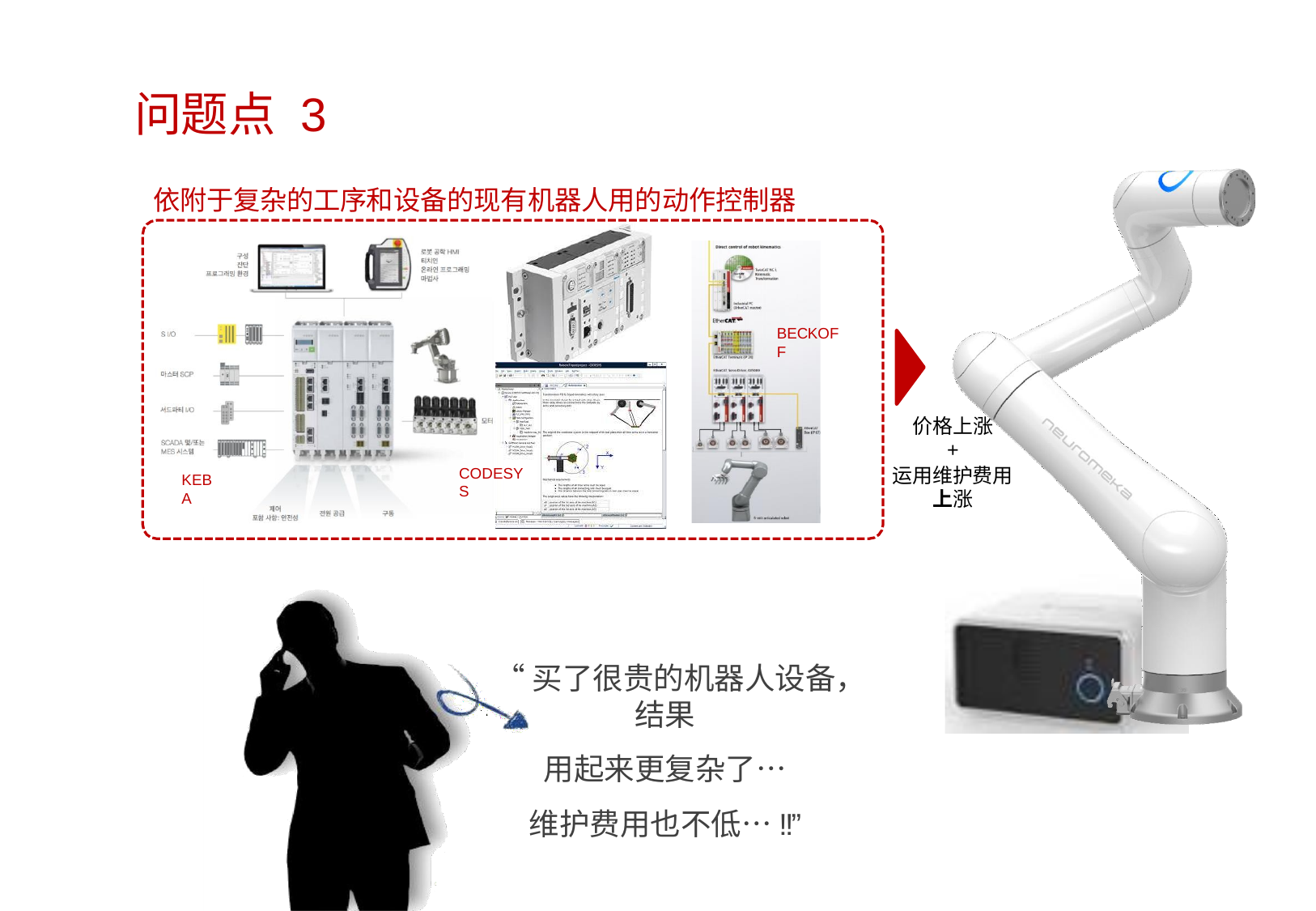

# 问题点 3

依附于复杂的工序和设备的现有机器人用的动作控制器

BECKOFF

价格上涨
+
运用维护费用
上涨
CODESYS
KEBA

“买了很贵的机器人设备，结果
用起来更复杂了…
维护费用也不低…!!”